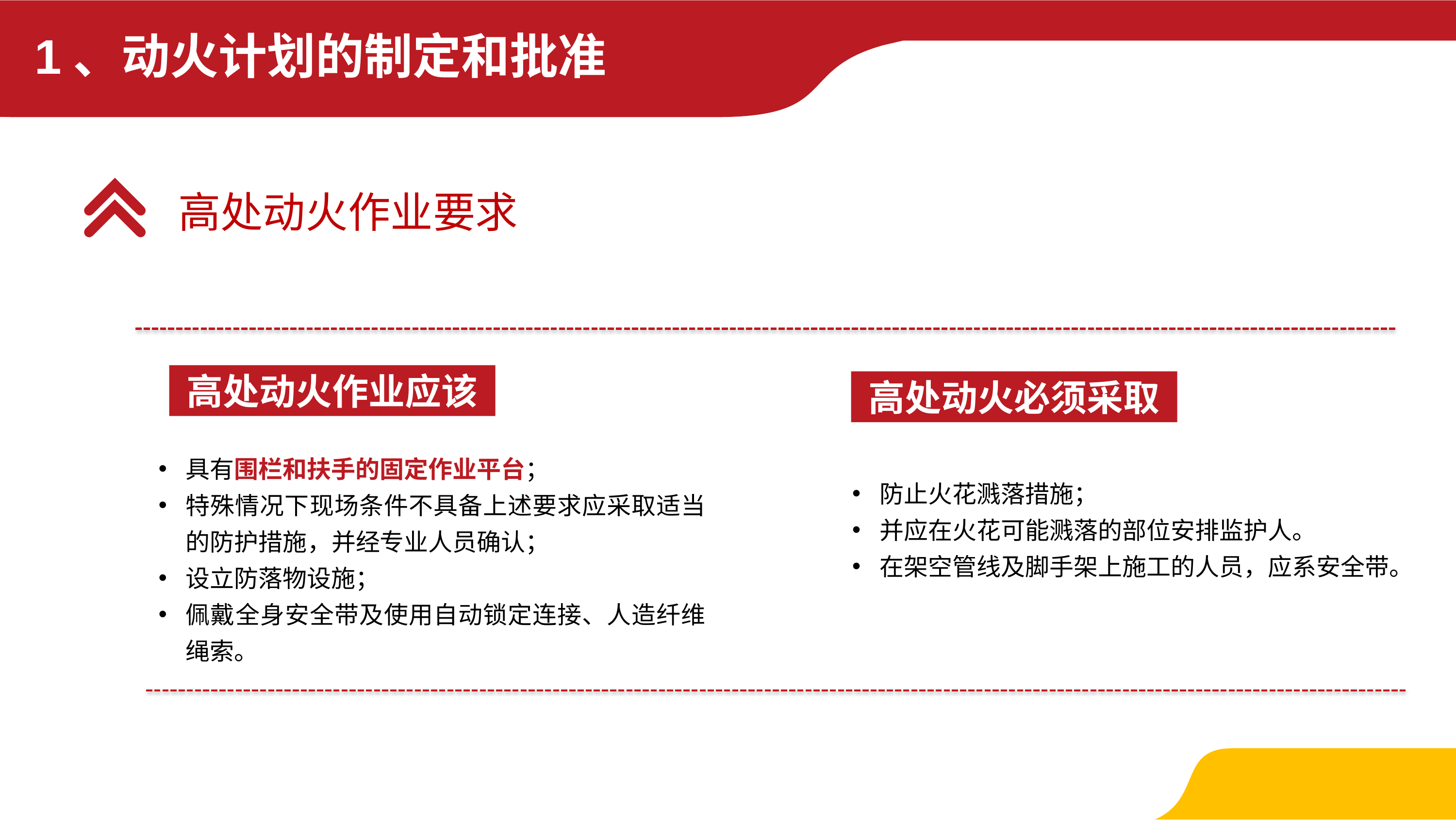

1、动火计划的制定和批准

高处动火作业要求
高处动火作业应该
高处动火必须采取
具有围栏和扶手的固定作业平台；
特殊情况下现场条件不具备上述要求应采取适当的防护措施，并经专业人员确认；
设立防落物设施；
佩戴全身安全带及使用自动锁定连接、人造纤维绳索。
防止火花溅落措施；
并应在火花可能溅落的部位安排监护人。
在架空管线及脚手架上施工的人员，应系安全带。